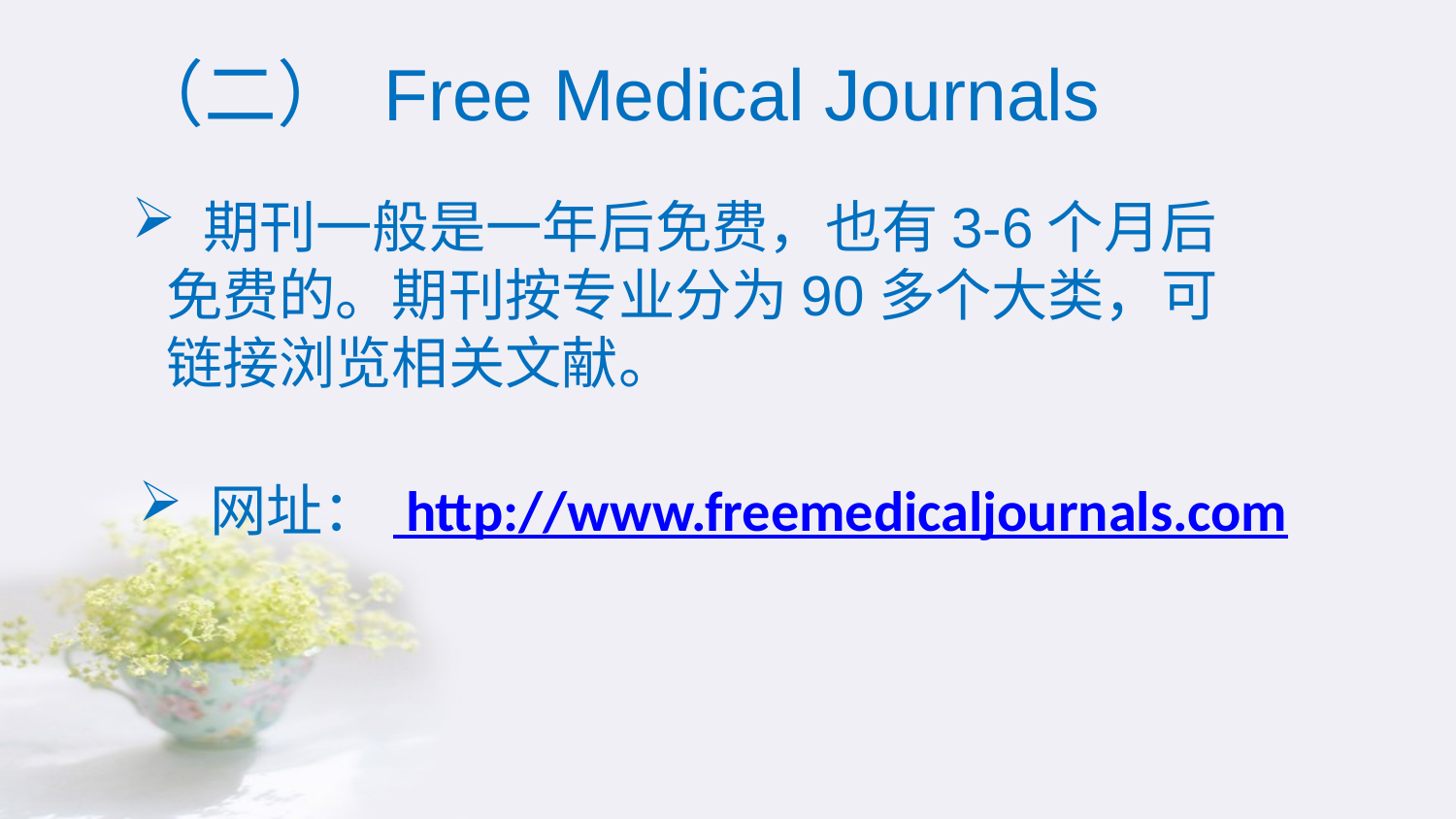

（二） Free Medical Journals
 期刊一般是一年后免费，也有3-6个月后免费的。期刊按专业分为90多个大类，可链接浏览相关文献。
 网址： http://www.freemedicaljournals.com